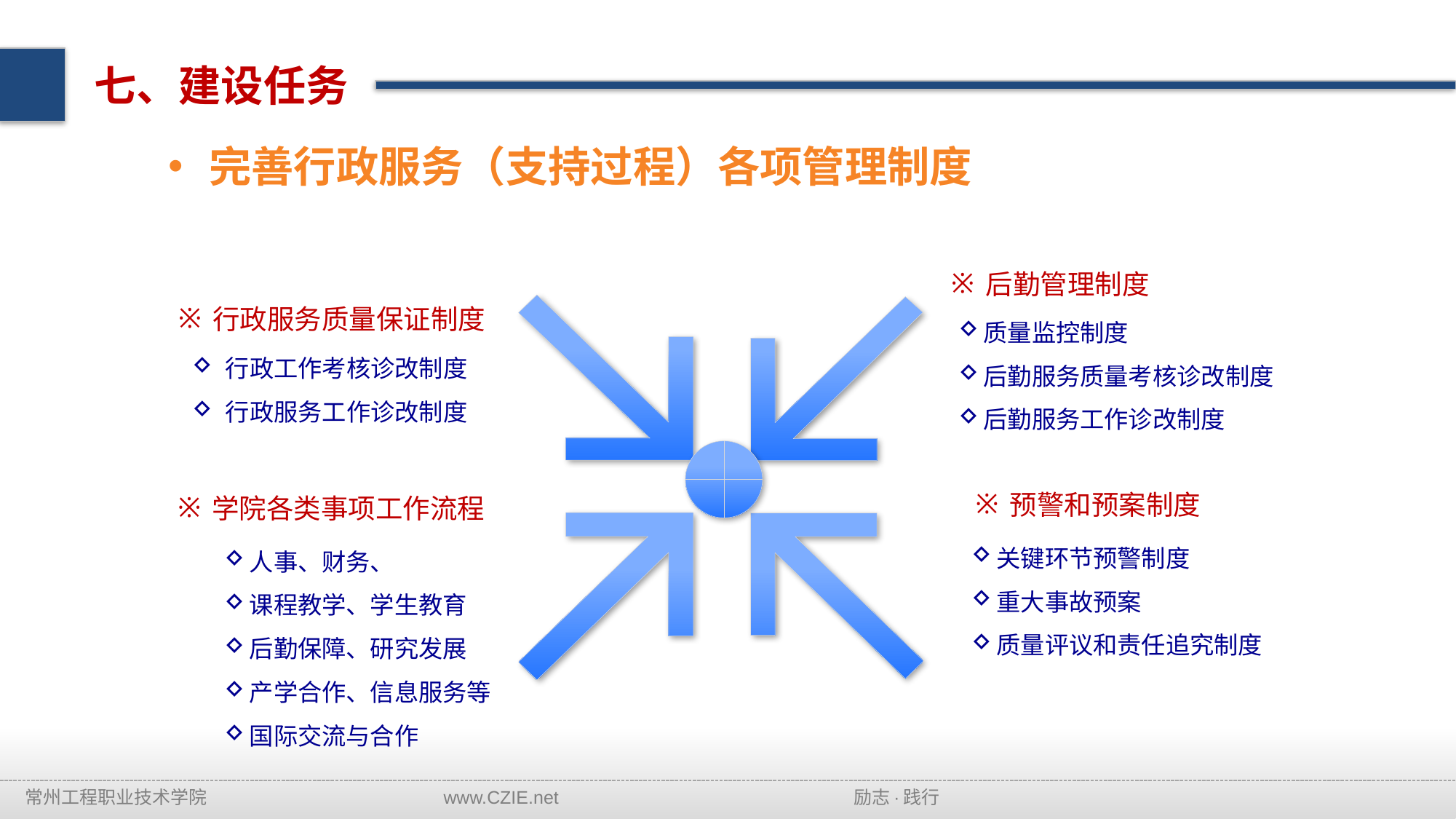

七、建设任务

完善行政服务（支持过程）各项管理制度
后勤管理制度
质量监控制度
后勤服务质量考核诊改制度
后勤服务工作诊改制度

行政服务质量保证制度
行政工作考核诊改制度
行政服务工作诊改制度

学院各类事项工作流程
人事、财务、
课程教学、学生教育
后勤保障、研究发展
产学合作、信息服务等
国际交流与合作
预警和预案制度
关键环节预警制度
重大事故预案
质量评议和责任追究制度